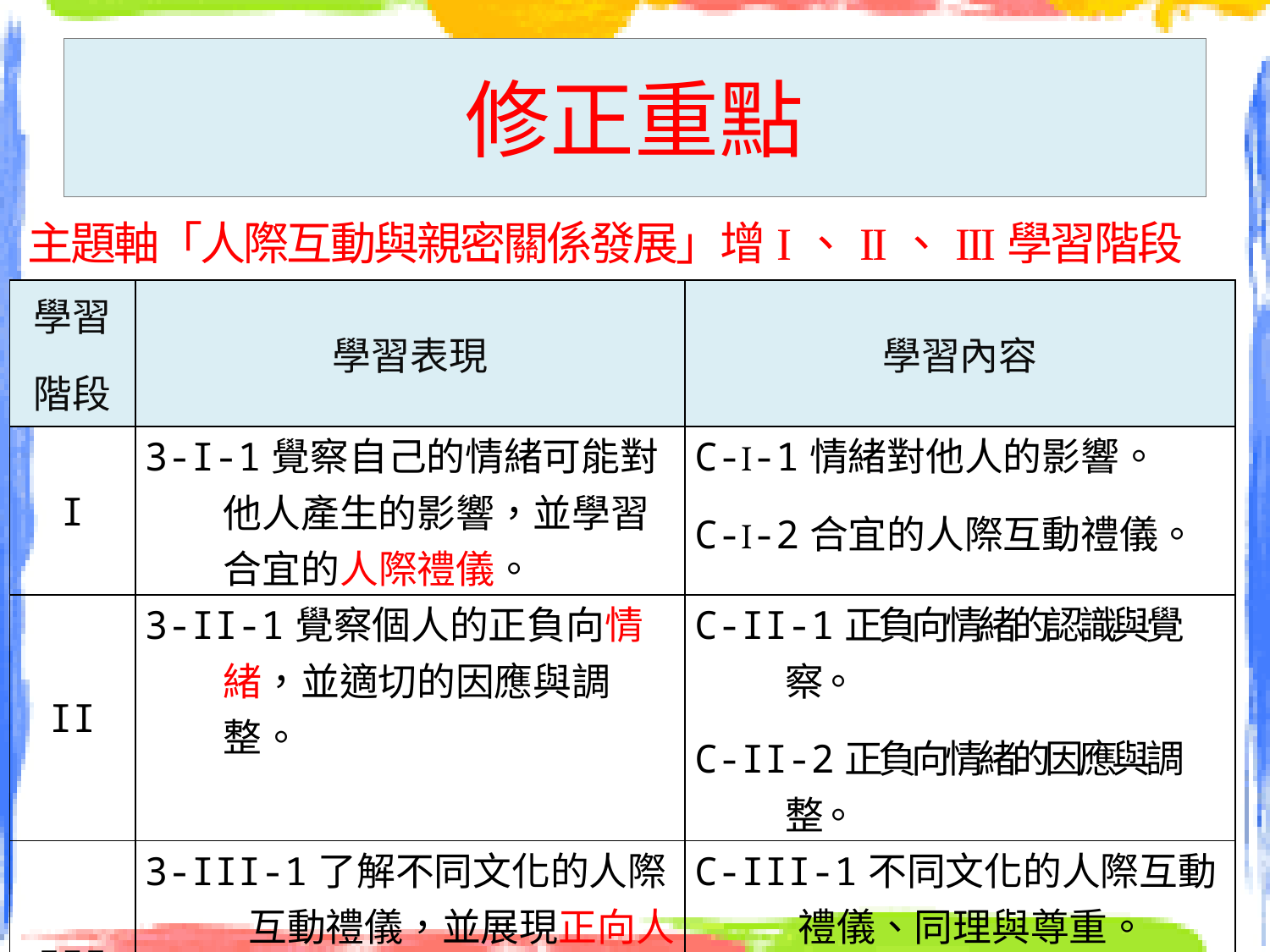

#
修正重點
主題軸「人際互動與親密關係發展」增I、II、III學習階段
| 學習 階段 | 學習表現 | 學習內容 |
| --- | --- | --- |
| I | 3-I-1覺察自己的情緒可能對他人產生的影響，並學習合宜的人際禮儀。 | C-Ⅰ-1情緒對他人的影響。 C-Ⅰ-2合宜的人際互動禮儀。 |
| II | 3-II-1覺察個人的正負向情緒，並適切的因應與調整。 | C-II-1正負向情緒的認識與覺察。 C-II-2正負向情緒的因應與調整。 |
| III | 3-III-1了解不同文化的人際互動禮儀，並展現正向人際互動。 | C-III-1不同文化的人際互動禮儀、同理與尊重。 C-III-2正向人際互動關係的建立。 |